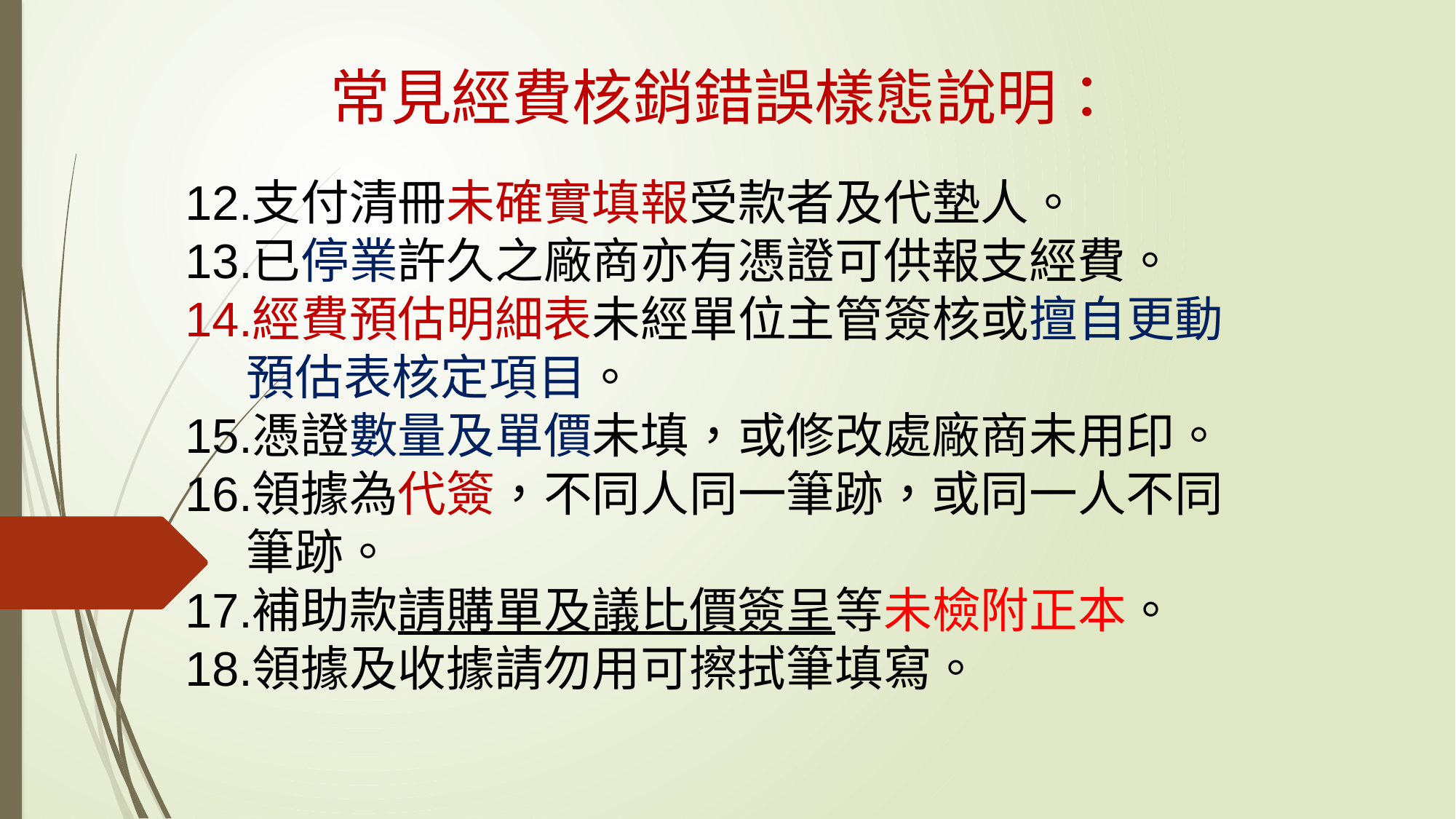

常見經費核銷錯誤樣態說明：
支付清冊未確實填報受款者及代墊人。
已停業許久之廠商亦有憑證可供報支經費。
經費預估明細表未經單位主管簽核或擅自更動預估表核定項目。
憑證數量及單價未填，或修改處廠商未用印。
領據為代簽，不同人同一筆跡，或同一人不同筆跡。
補助款請購單及議比價簽呈等未檢附正本。
領據及收據請勿用可擦拭筆填寫。